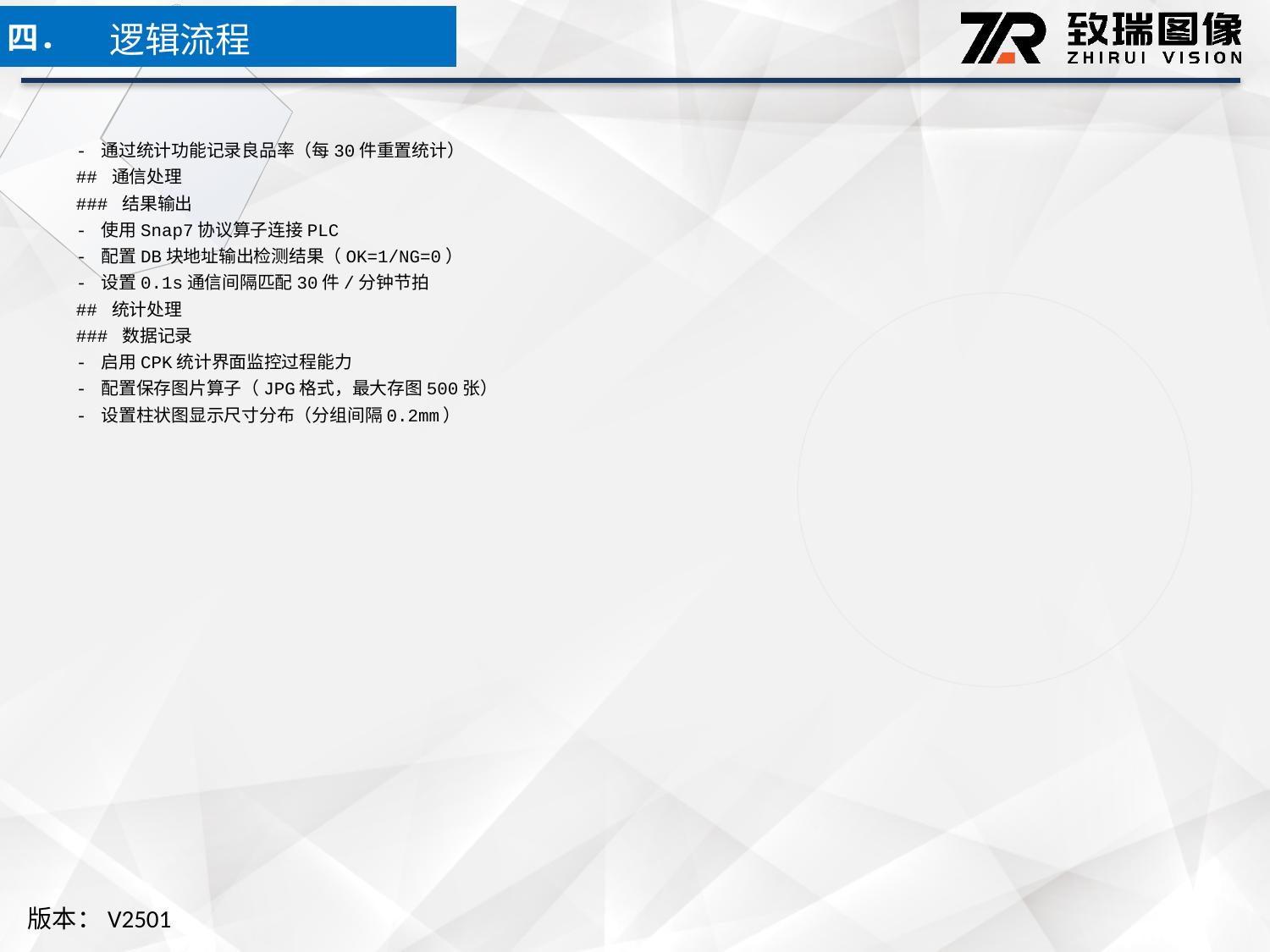

逻辑流程
四．

- 通过统计功能记录良品率（每30件重置统计）
## 通信处理
### 结果输出
- 使用Snap7协议算子连接PLC
- 配置DB块地址输出检测结果（OK=1/NG=0）
- 设置0.1s通信间隔匹配30件/分钟节拍
## 统计处理
### 数据记录
- 启用CPK统计界面监控过程能力
- 配置保存图片算子（JPG格式，最大存图500张）
- 设置柱状图显示尺寸分布（分组间隔0.2mm）